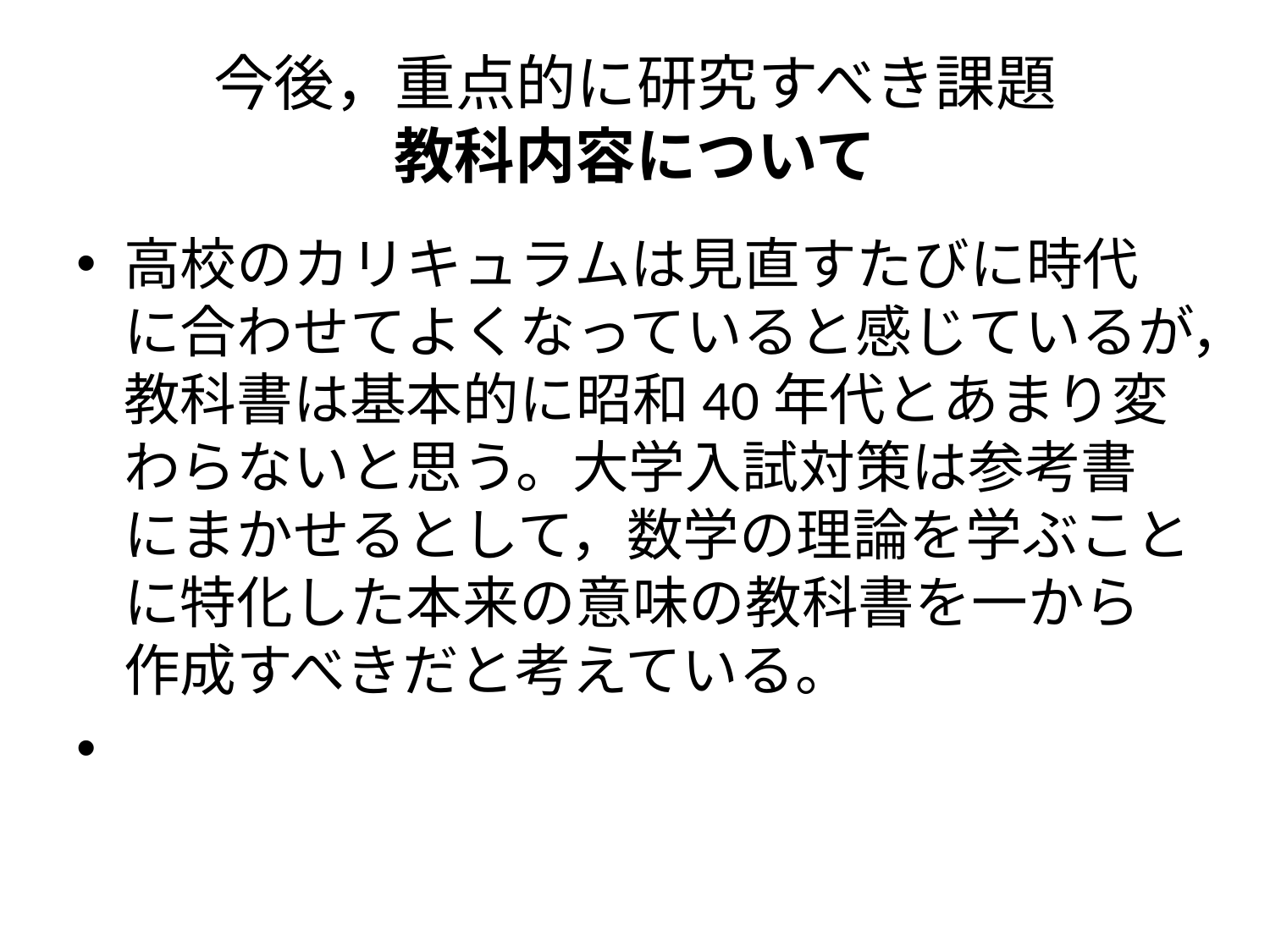

# 今後，重点的に研究すべき課題 教科内容について
高校のカリキュラムは見直すたびに時代に合わせてよくなっていると感じているが，教科書は基本的に昭和40年代とあまり変わらないと思う。大学入試対策は参考書にまかせるとして，数学の理論を学ぶことに特化した本来の意味の教科書を一から作成すべきだと考えている。